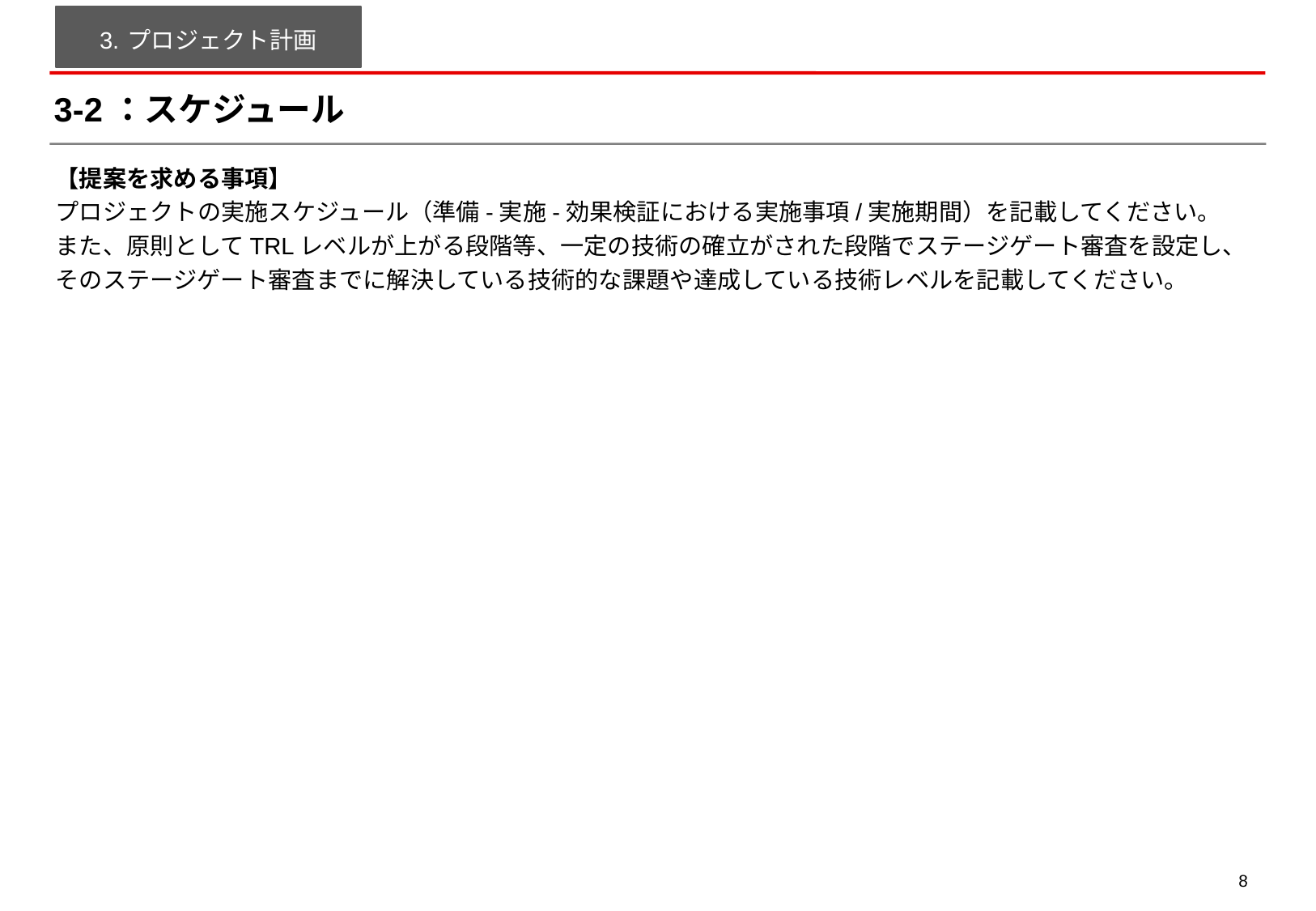

プロジェクト計画
# 3-2：スケジュール
【提案を求める事項】
プロジェクトの実施スケジュール（準備-実施-効果検証における実施事項/実施期間）を記載してください。
また、原則としてTRLレベルが上がる段階等、一定の技術の確立がされた段階でステージゲート審査を設定し、そのステージゲート審査までに解決している技術的な課題や達成している技術レベルを記載してください。